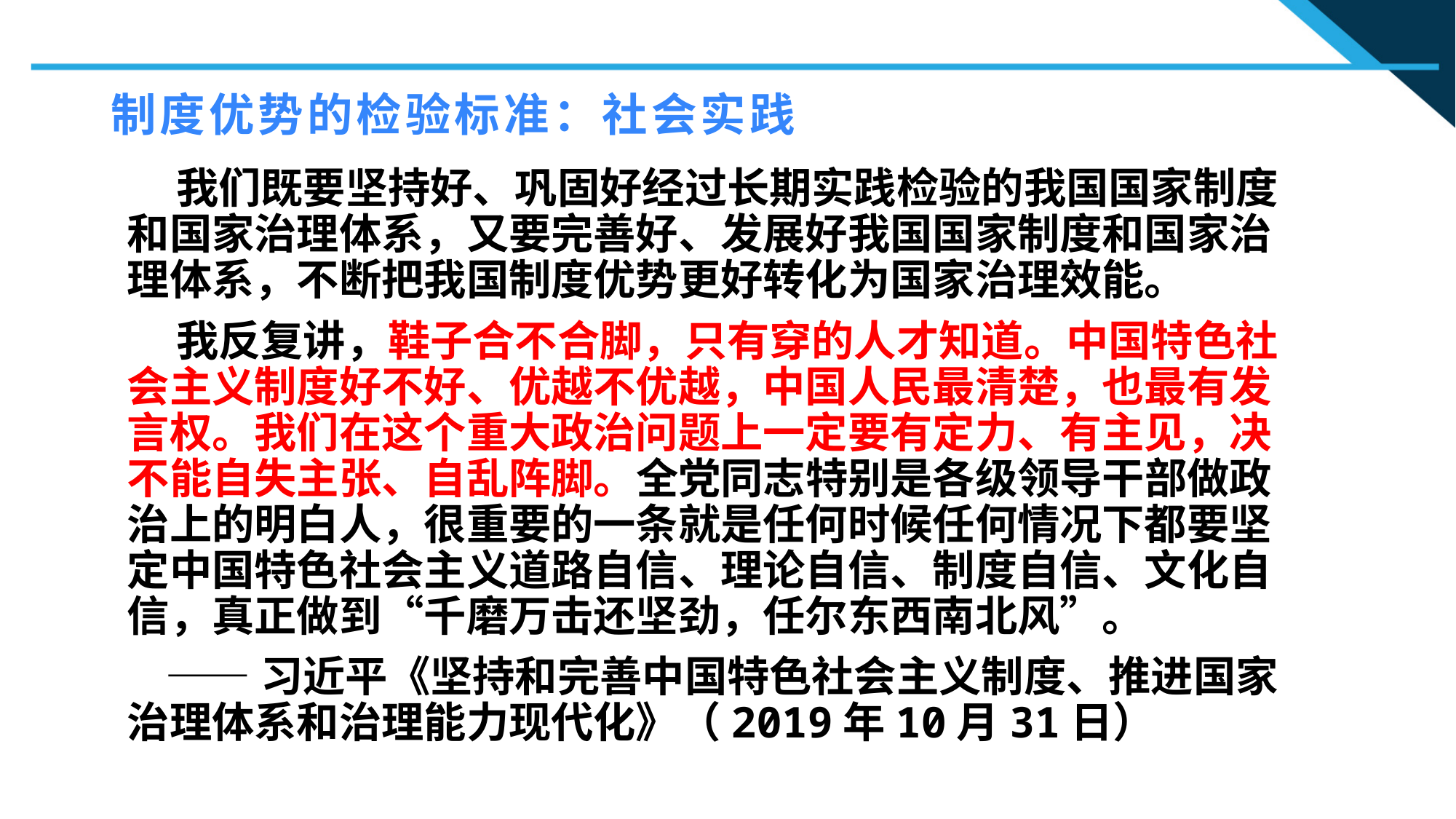

制度优势的检验标准：社会实践
    我们既要坚持好、巩固好经过长期实践检验的我国国家制度和国家治理体系，又要完善好、发展好我国国家制度和国家治理体系，不断把我国制度优势更好转化为国家治理效能。
    我反复讲，鞋子合不合脚，只有穿的人才知道。中国特色社会主义制度好不好、优越不优越，中国人民最清楚，也最有发言权。我们在这个重大政治问题上一定要有定力、有主见，决不能自失主张、自乱阵脚。全党同志特别是各级领导干部做政治上的明白人，很重要的一条就是任何时候任何情况下都要坚定中国特色社会主义道路自信、理论自信、制度自信、文化自信，真正做到“千磨万击还坚劲，任尔东西南北风”。
    ——习近平《坚持和完善中国特色社会主义制度、推进国家治理体系和治理能力现代化》（2019年10月31日）